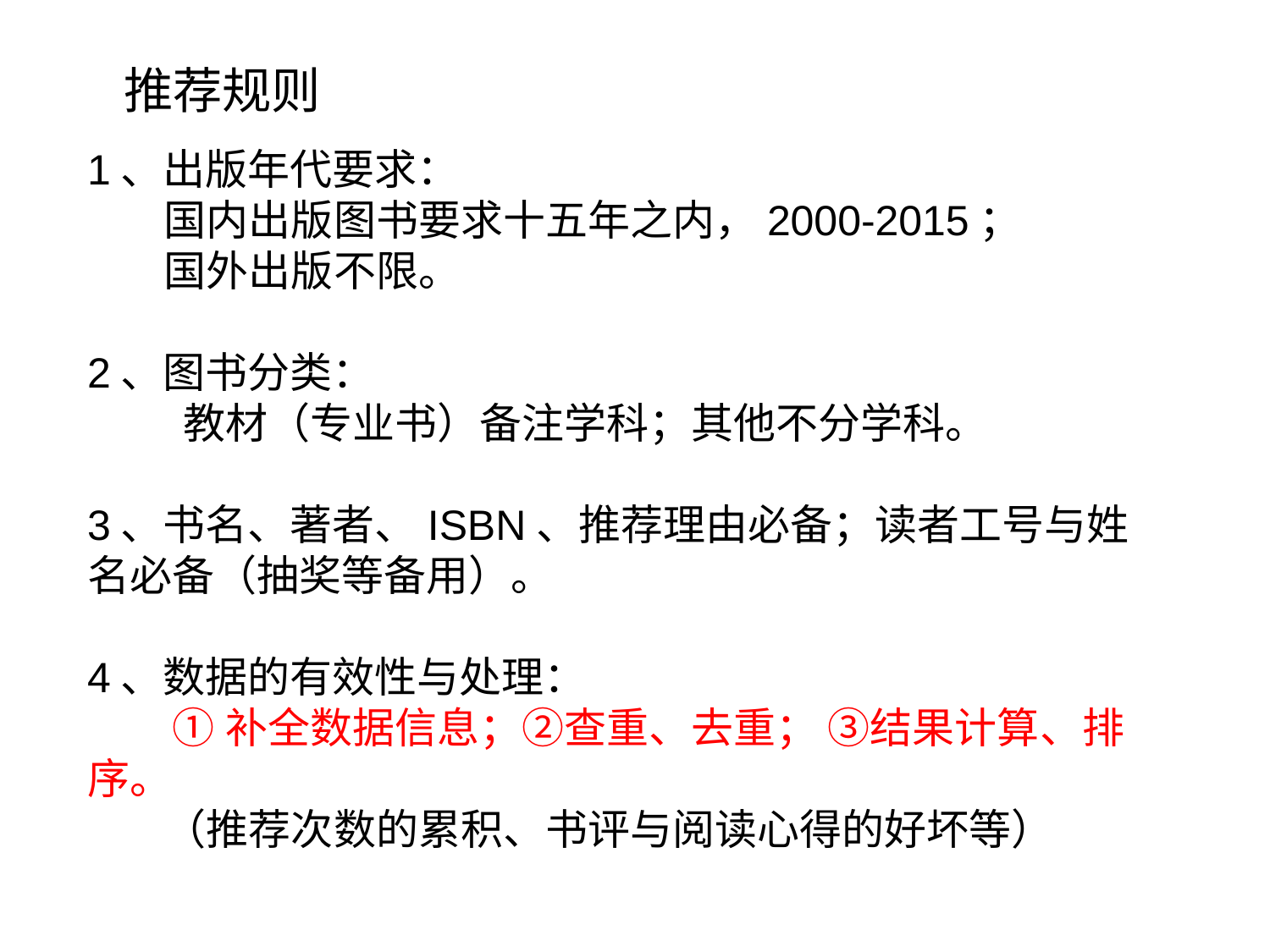

推荐规则
1、出版年代要求：
       国内出版图书要求十五年之内，2000-2015；
       国外出版不限。

2、图书分类：
         教材（专业书）备注学科；其他不分学科。

3、书名、著者、ISBN、推荐理由必备；读者工号与姓名必备（抽奖等备用）。

4、数据的有效性与处理：
         ①补全数据信息；②查重、去重； ③结果计算、排序。
       （推荐次数的累积、书评与阅读心得的好坏等）
点击添加文本
点击添加文本
点击添加文本
点击添加文本